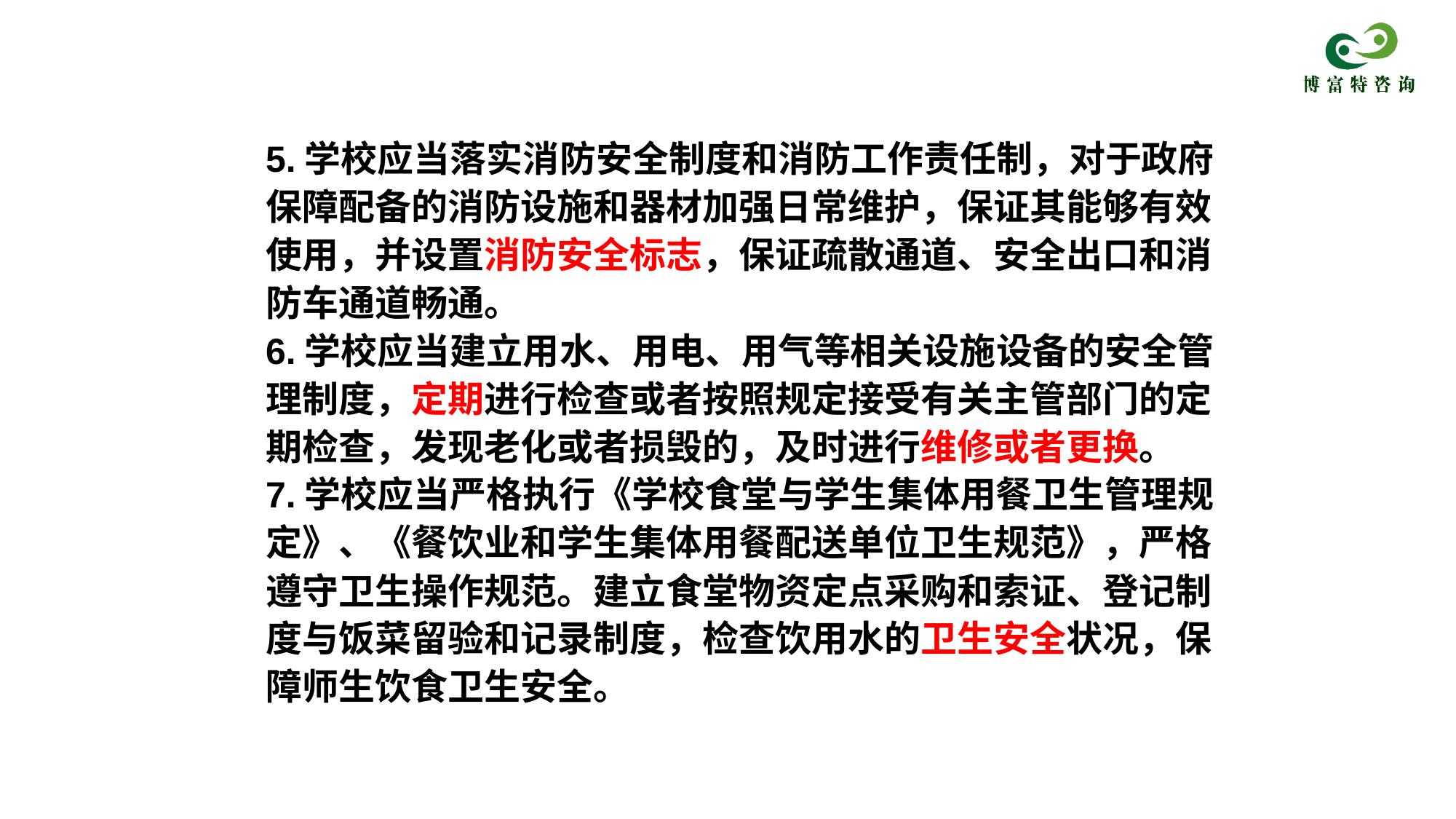

5.学校应当落实消防安全制度和消防工作责任制，对于政府保障配备的消防设施和器材加强日常维护，保证其能够有效使用，并设置消防安全标志，保证疏散通道、安全出口和消防车通道畅通。
6.学校应当建立用水、用电、用气等相关设施设备的安全管理制度，定期进行检查或者按照规定接受有关主管部门的定期检查，发现老化或者损毁的，及时进行维修或者更换。
7.学校应当严格执行《学校食堂与学生集体用餐卫生管理规定》、《餐饮业和学生集体用餐配送单位卫生规范》，严格遵守卫生操作规范。建立食堂物资定点采购和索证、登记制度与饭菜留验和记录制度，检查饮用水的卫生安全状况，保障师生饮食卫生安全。
12